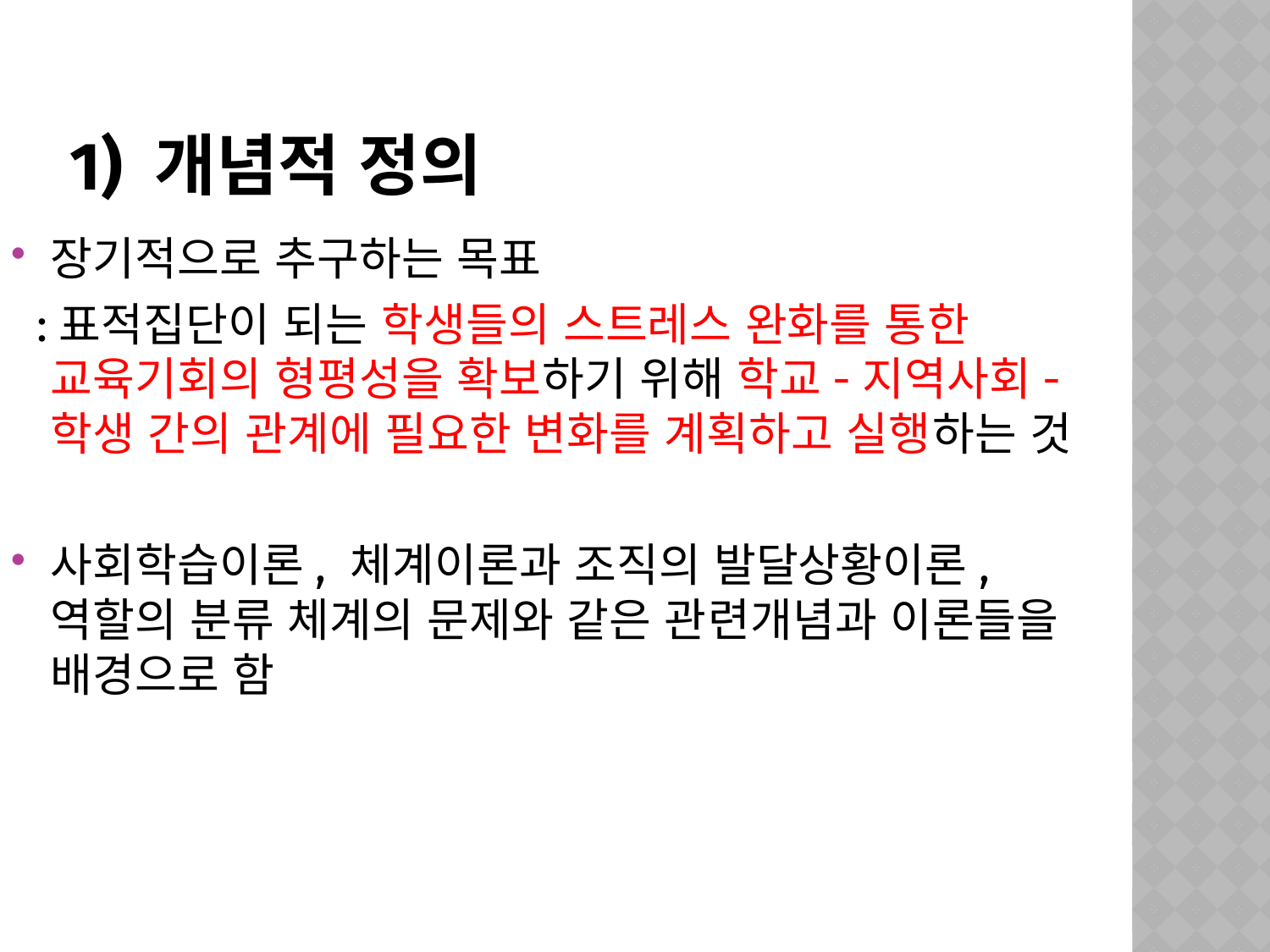

# 1) 개념적 정의
장기적으로 추구하는 목표
  :표적집단이 되는 학생들의 스트레스 완화를 통한 교육기회의 형평성을 확보하기 위해 학교-지역사회-학생 간의 관계에 필요한 변화를 계획하고 실행하는 것

사회학습이론, 체계이론과 조직의 발달상황이론, 역할의 분류 체계의 문제와 같은 관련개념과 이론들을 배경으로 함